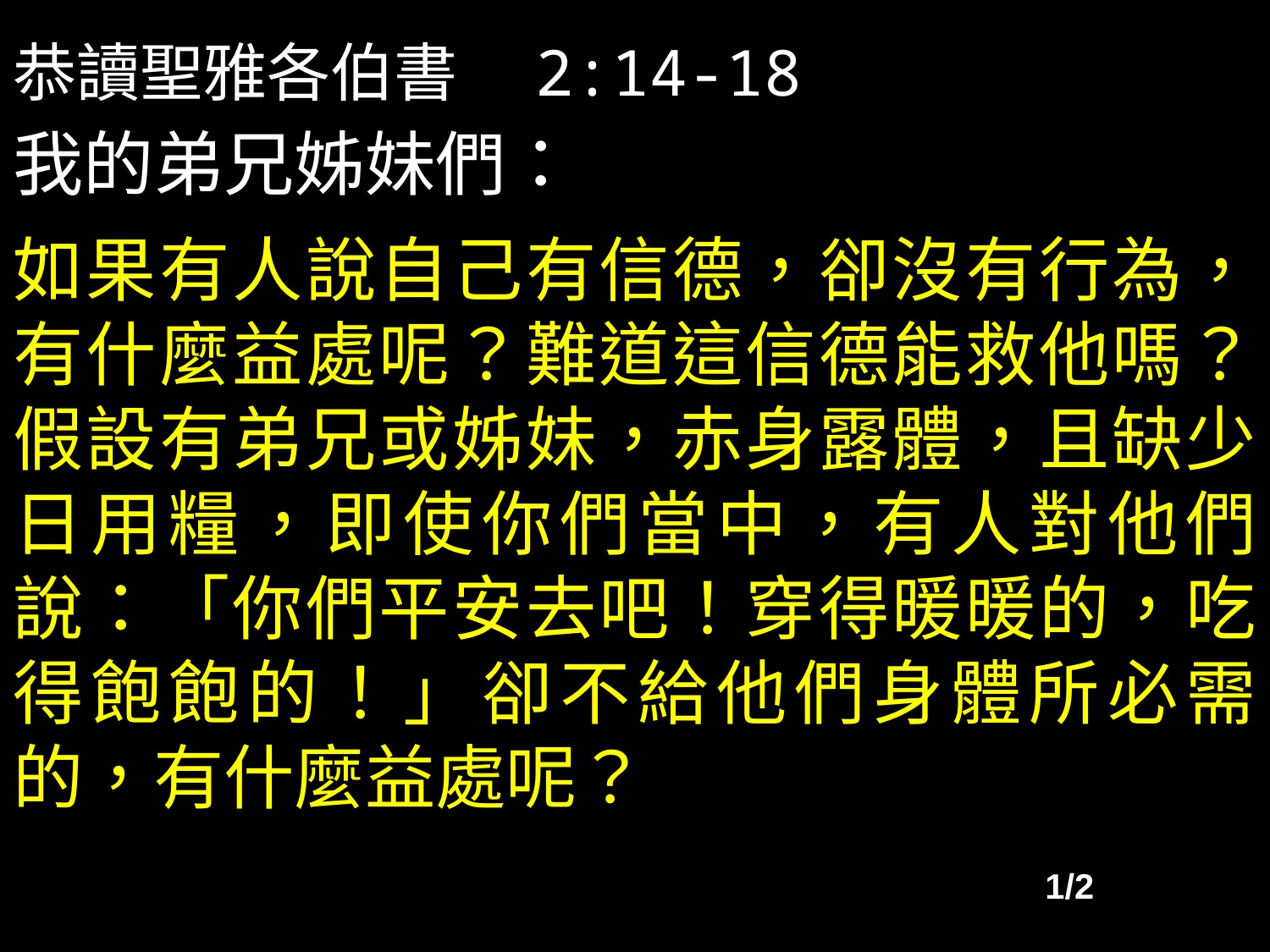

恭讀聖雅各伯書　2:14-18
我的弟兄姊妹們：
如果有人說自己有信德，卻沒有行為，有什麼益處呢？難道這信德能救他嗎？假設有弟兄或姊妹，赤身露體，且缺少日用糧，即使你們當中，有人對他們說：「你們平安去吧！穿得暖暖的，吃得飽飽的！」卻不給他們身體所必需的，有什麼益處呢？
1/2